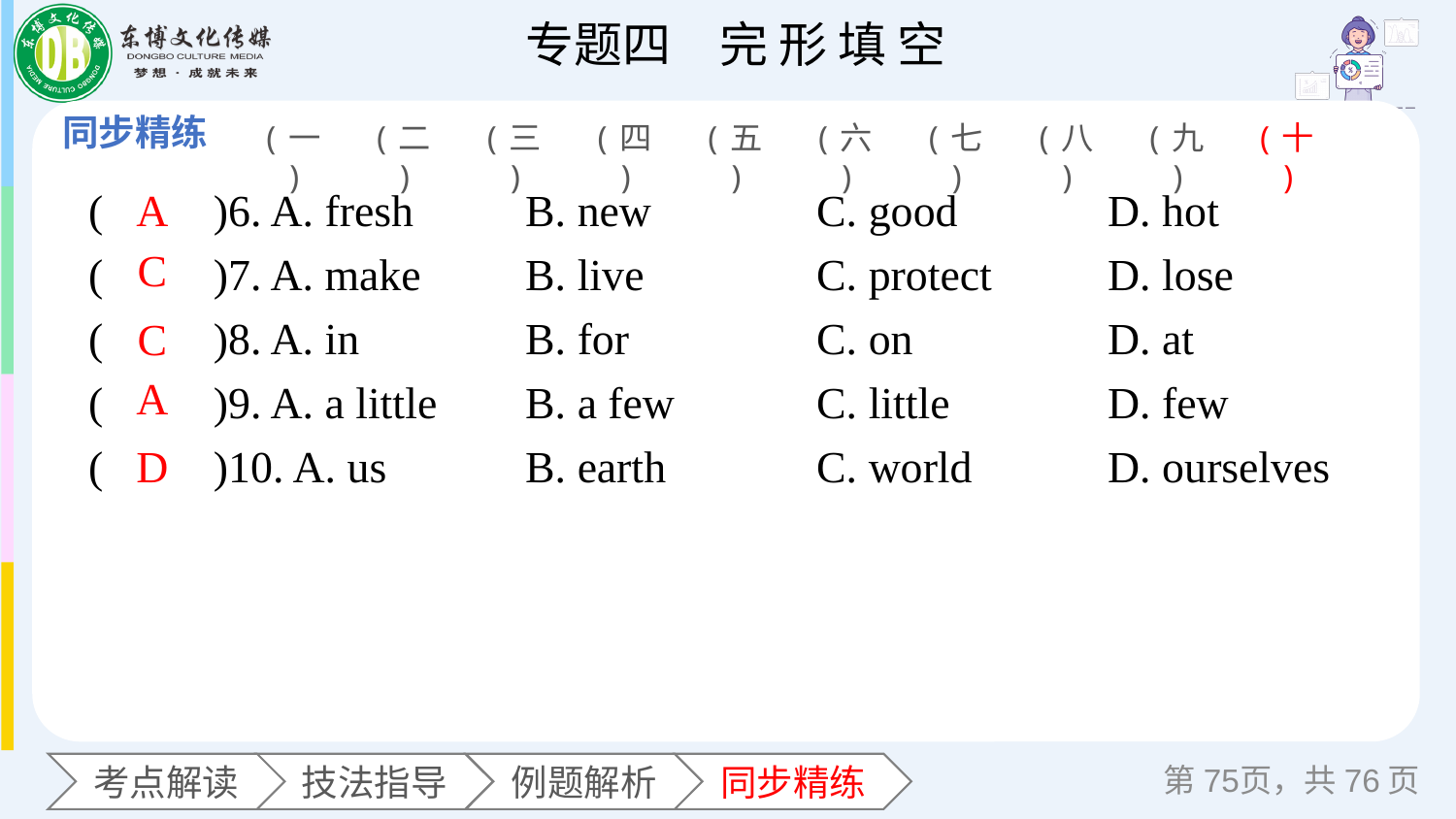

(一)
(二)
(三)
(四)
(五)
(六)
(七)
(八)
(九)
(十)
(　　)6. A. fresh    	B. new    	C. good    	D. hot
(　　)7. A. make    	B. live    	C. protect    	D. lose
(　　)8. A. in    	B. for    	C. on    		D. at
(　　)9. A. a little    	B. a few    	C. little    	D. few
(　　)10. A. us    	B. earth    	C. world    	D. ourselves
A
C
C
A
D
第75页，共76页